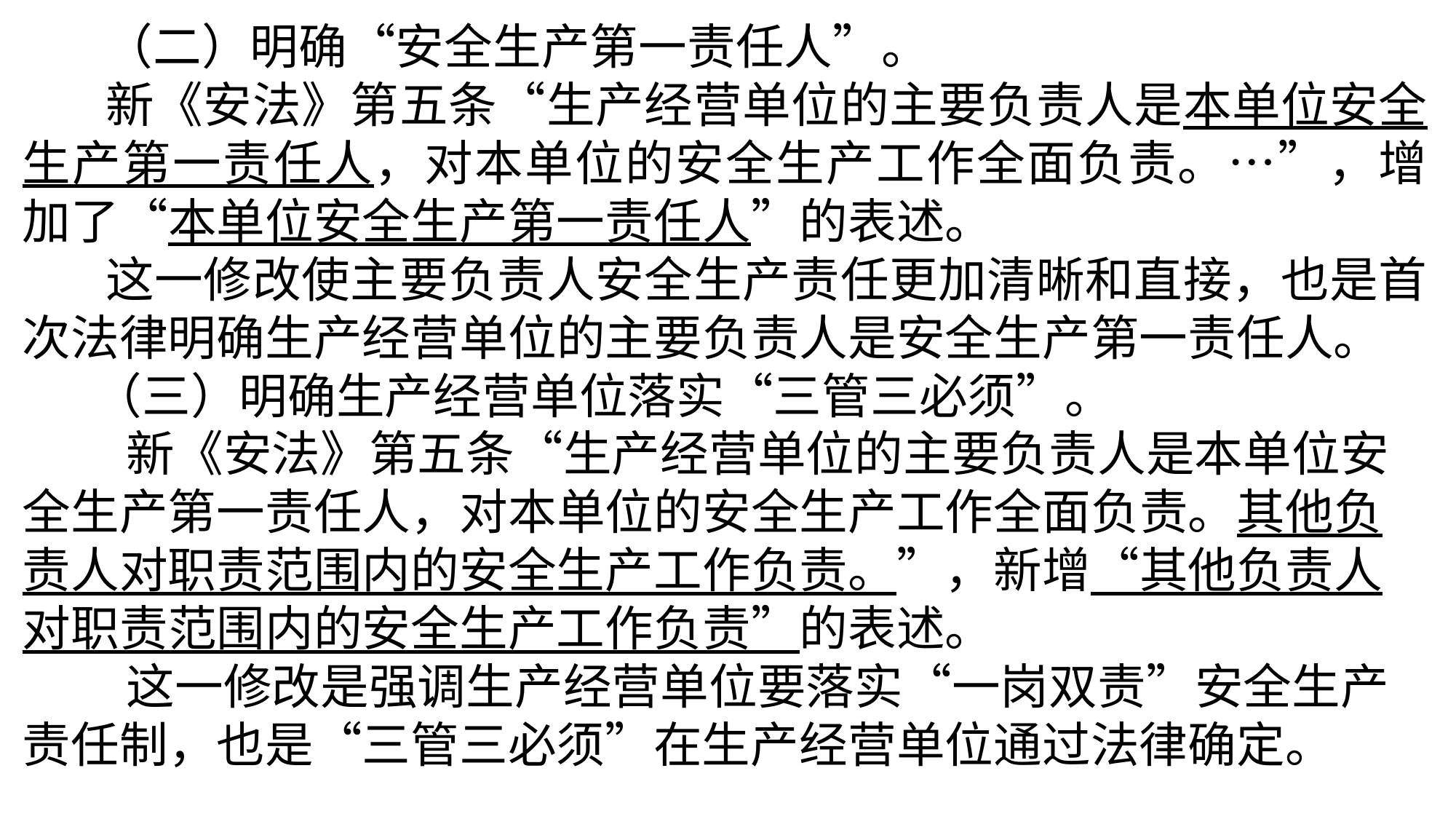

（二）明确“安全生产第一责任人”。
  新《安法》第五条“生产经营单位的主要负责人是本单位安全生产第一责任人，对本单位的安全生产工作全面负责。…”，增加了“本单位安全生产第一责任人”的表述。
  这一修改使主要负责人安全生产责任更加清晰和直接，也是首次法律明确生产经营单位的主要负责人是安全生产第一责任人。
 （三）明确生产经营单位落实“三管三必须”。
    新《安法》第五条“生产经营单位的主要负责人是本单位安全生产第一责任人，对本单位的安全生产工作全面负责。其他负责人对职责范围内的安全生产工作负责。”，新增“其他负责人对职责范围内的安全生产工作负责”的表述。
    这一修改是强调生产经营单位要落实“一岗双责”安全生产责任制，也是“三管三必须”在生产经营单位通过法律确定。